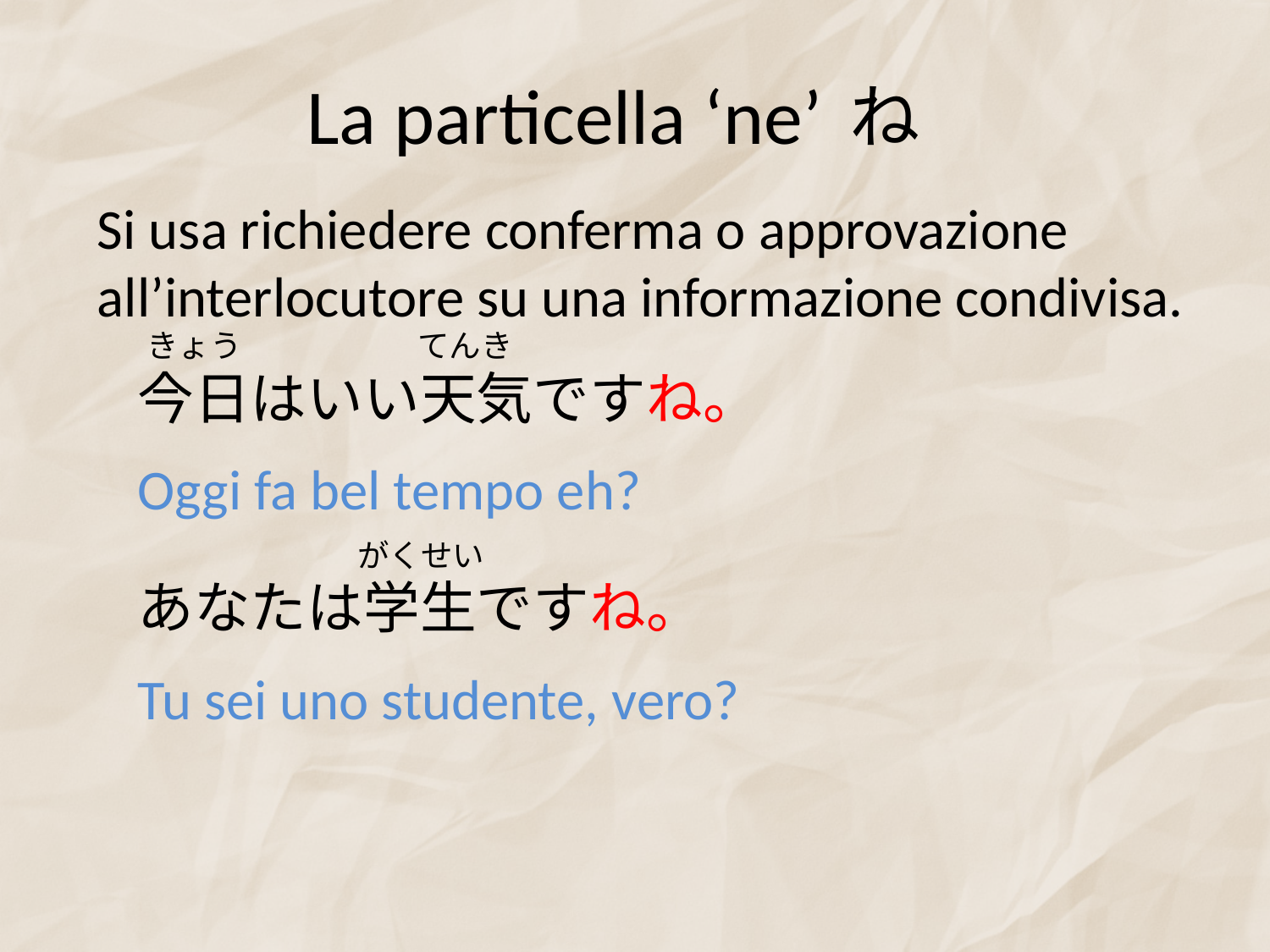

# La particella ‘ne’
ね
Si usa richiedere conferma o approvazione all’interlocutore su una informazione condivisa.
きょう
てんき
今日はいい天気ですね。
Oggi fa bel tempo eh?
がくせい
あなたは学生ですね。
Tu sei uno studente, vero?